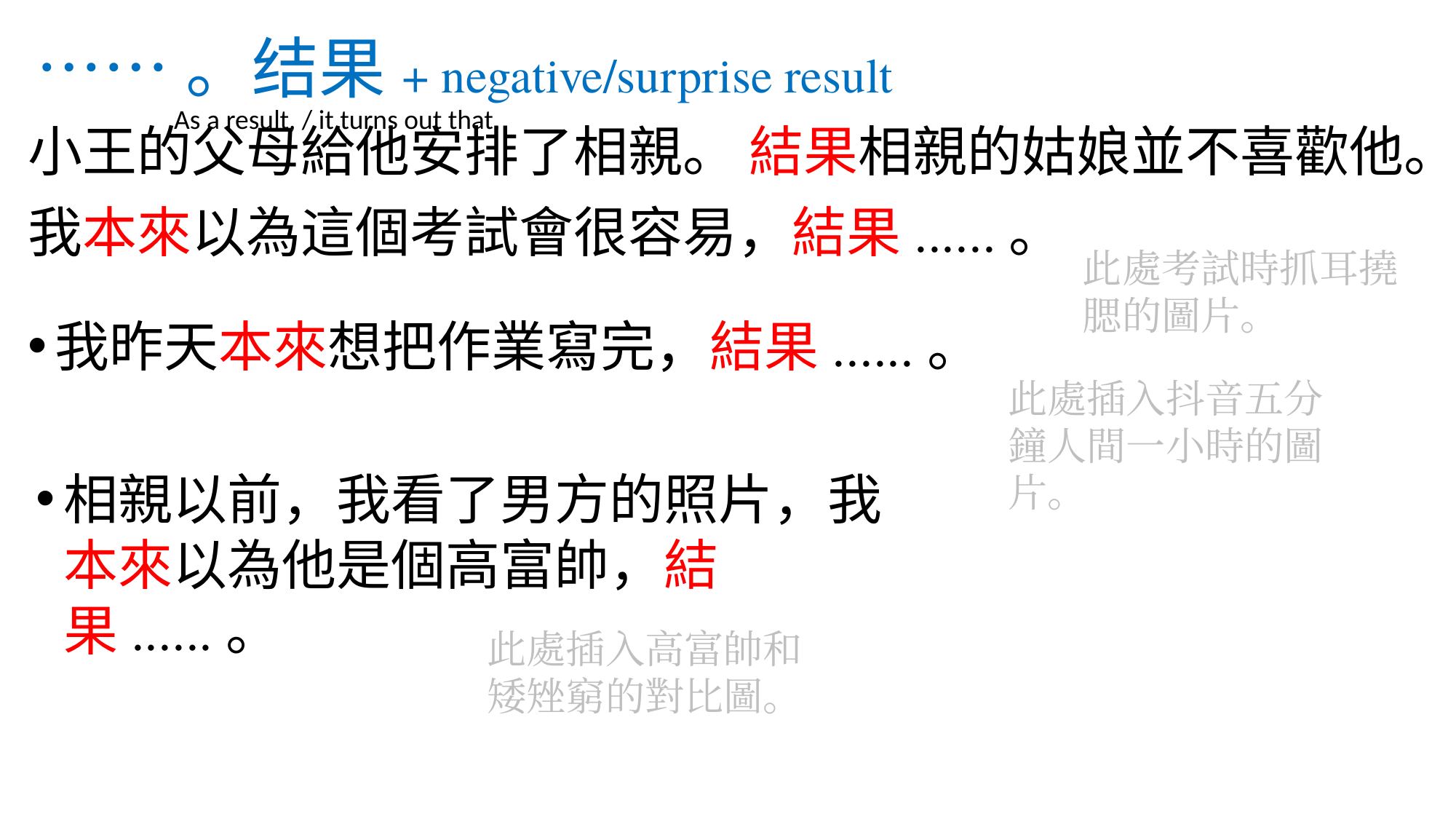

# ……。结果+ negative/surprise result
As a result, / it turns out that,
小王的父母給他安排了相親。 結果相親的姑娘並不喜歡他。
我本來以為這個考試會很容易，結果......。
我昨天本來想把作業寫完，結果......。
此處考試時抓耳撓腮的圖片。
此處插入抖音五分鐘人間一小時的圖片。
相親以前，我看了男方的照片，我本來以為他是個高富帥，結果......。
此處插入高富帥和矮矬窮的對比圖。